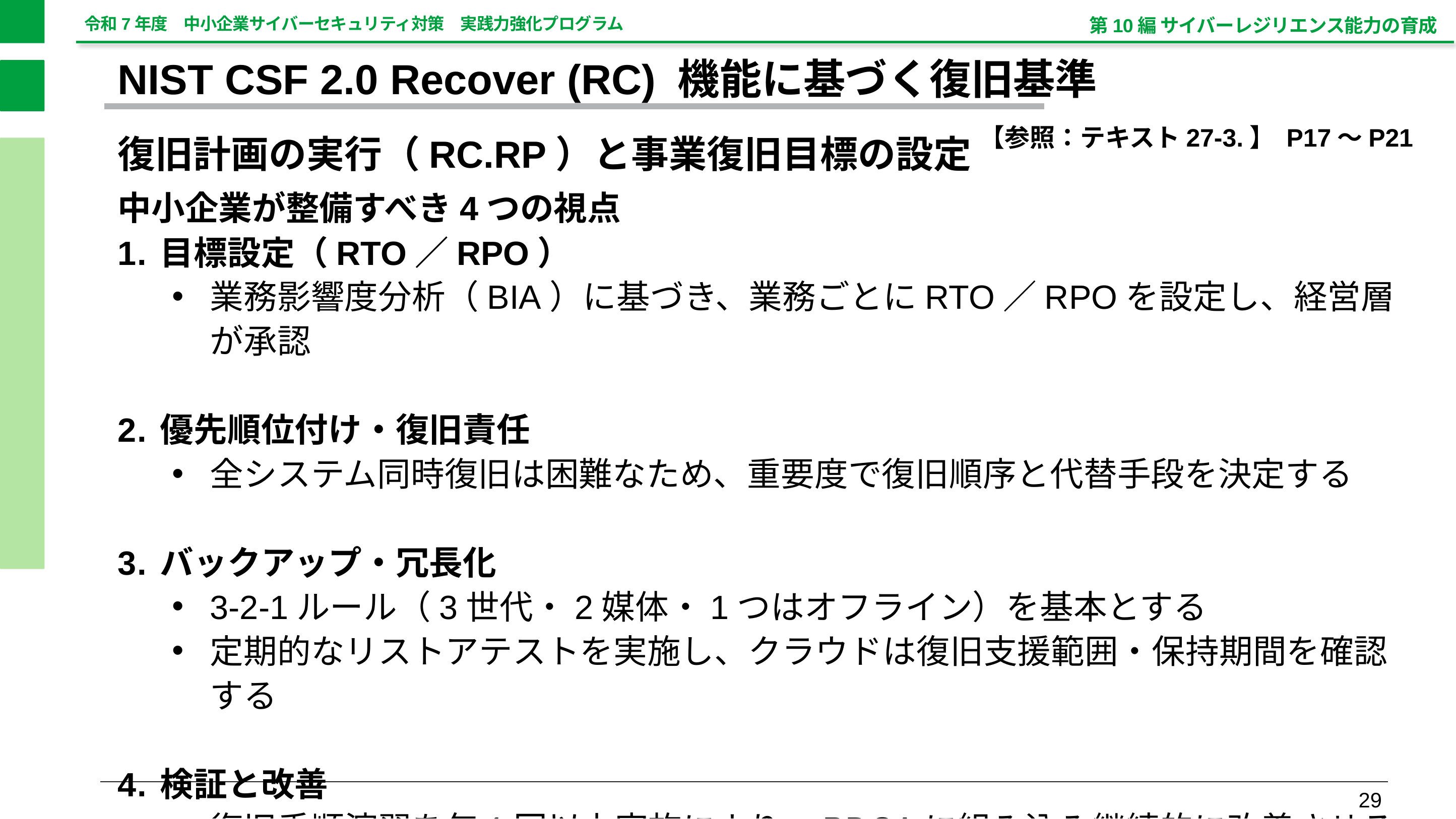

第10編 サイバーレジリエンス能力の育成
NIST CSF 2.0 Recover (RC) 機能に基づく復旧基準
【参照：テキスト27-3.】 P17～P21
復旧計画の実行（RC.RP）と事業復旧目標の設定
中小企業が整備すべき4つの視点
目標設定（RTO／RPO）
業務影響度分析（BIA）に基づき、業務ごとにRTO／RPOを設定し、経営層が承認

優先順位付け・復旧責任
全システム同時復旧は困難なため、重要度で復旧順序と代替手段を決定する

バックアップ・冗長化
3-2-1ルール（3世代・2媒体・1つはオフライン）を基本とする
定期的なリストアテストを実施し、クラウドは復旧支援範囲・保持期間を確認する

検証と改善
復旧手順演習を年1回以上実施により、PDCAに組み込み継続的に改善させる